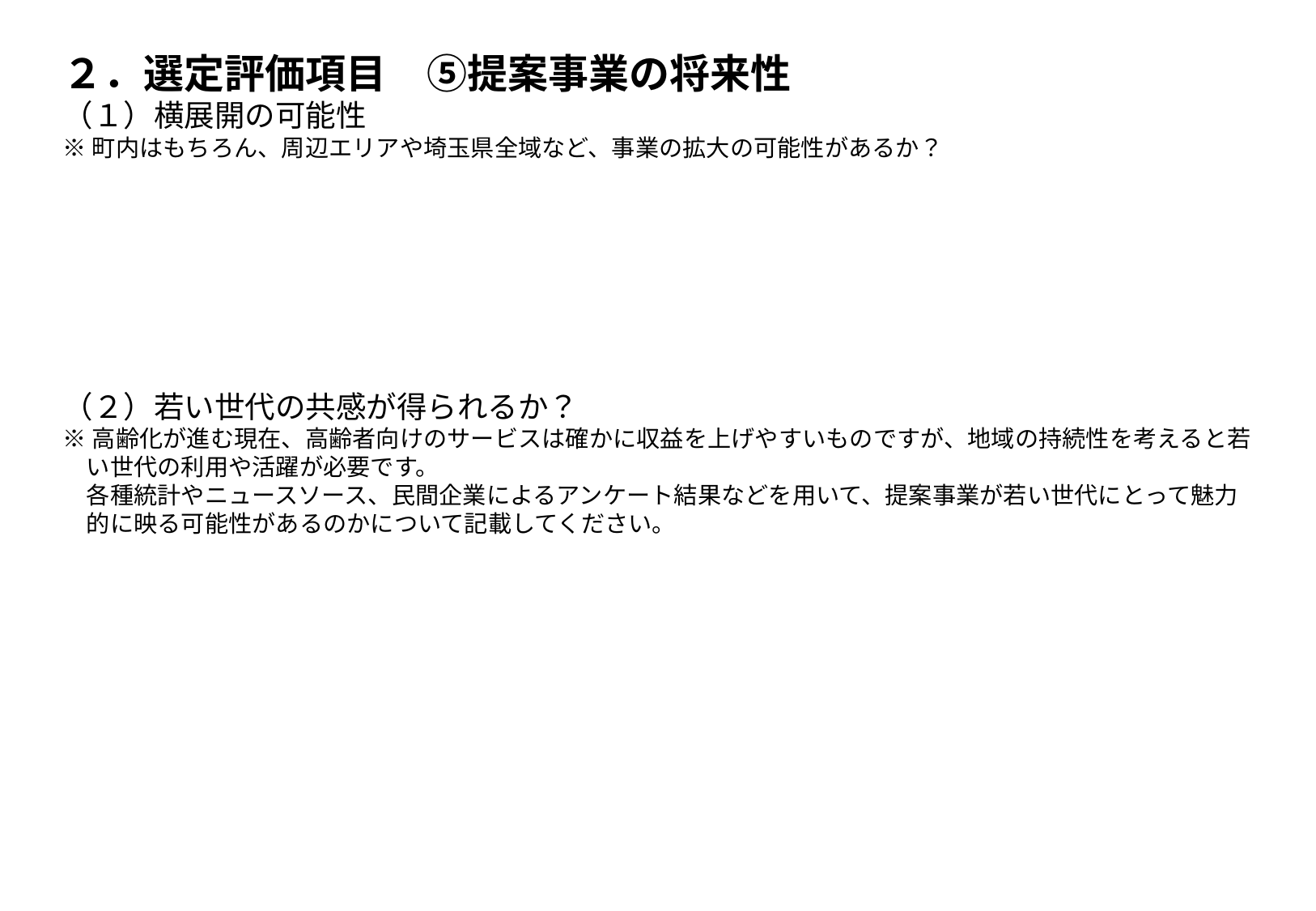

２．選定評価項目　⑤提案事業の将来性
（１）横展開の可能性
※町内はもちろん、周辺エリアや埼玉県全域など、事業の拡大の可能性があるか？

（２）若い世代の共感が得られるか？
※高齢化が進む現在、高齢者向けのサービスは確かに収益を上げやすいものですが、地域の持続性を考えると若
　い世代の利用や活躍が必要です。
　各種統計やニュースソース、民間企業によるアンケート結果などを用いて、提案事業が若い世代にとって魅力
　的に映る可能性があるのかについて記載してください。